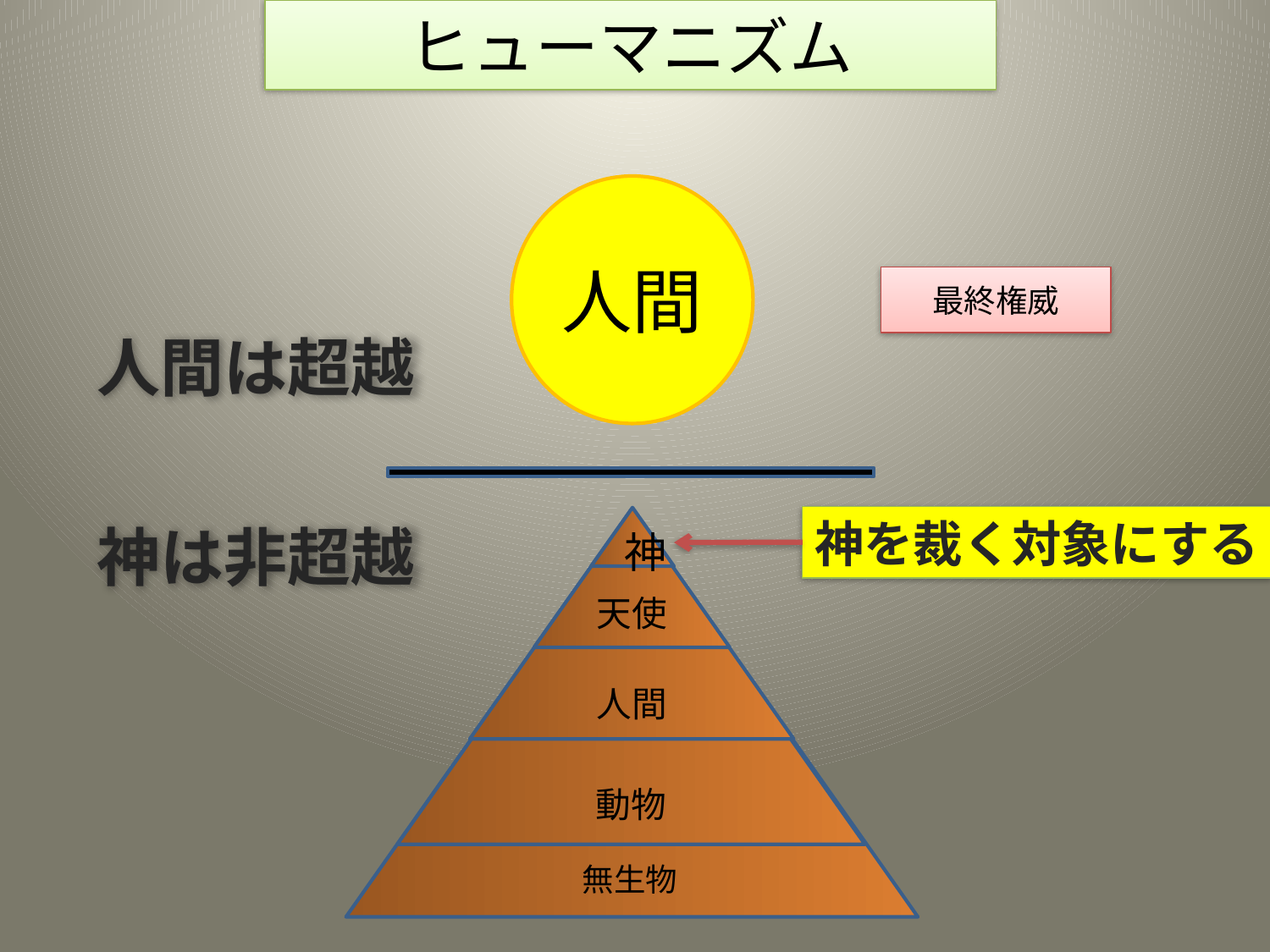

ヒューマニズム
人間
最終権威
人間は超越

神を裁く対象にする
神
天使

人間

動物
無生物
神は非超越